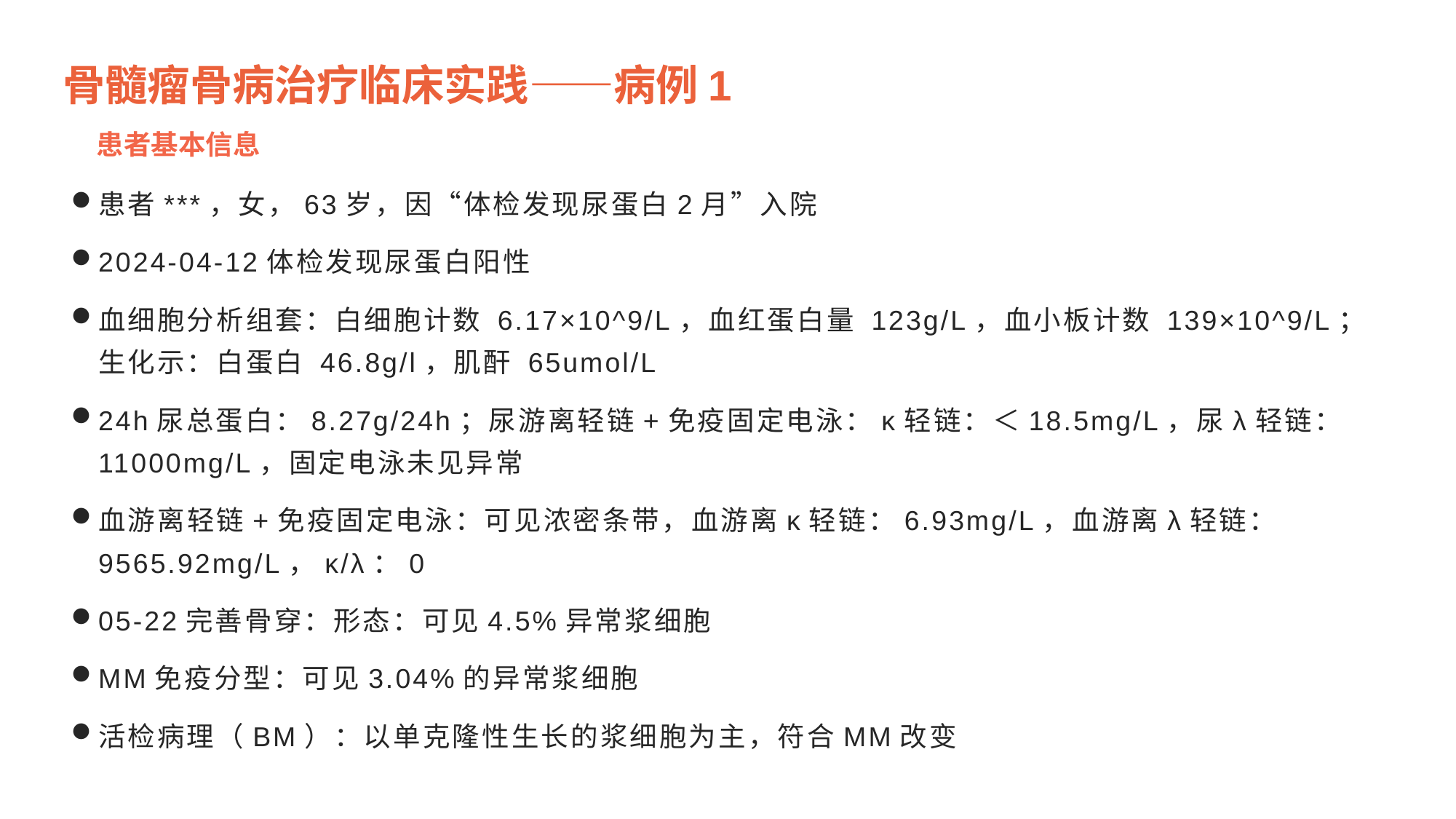

骨髓瘤骨病治疗临床实践——病例1
患者基本信息
患者***，女，63岁，因“体检发现尿蛋白2月”入院
2024-04-12体检发现尿蛋白阳性
血细胞分析组套：白细胞计数 6.17×10^9/L，血红蛋白量 123g/L，血小板计数 139×10^9/L；生化示：白蛋白 46.8g/l，肌酐 65umol/L
24h尿总蛋白：8.27g/24h；尿游离轻链+免疫固定电泳：κ轻链：＜18.5mg/L，尿λ轻链：11000mg/L，固定电泳未见异常
血游离轻链+免疫固定电泳：可见浓密条带，血游离κ轻链：6.93mg/L，血游离λ轻链：9565.92mg/L，κ/λ：0
05-22完善骨穿：形态：可见4.5%异常浆细胞
MM免疫分型：可见3.04%的异常浆细胞
活检病理（BM）：以单克隆性生长的浆细胞为主，符合MM改变